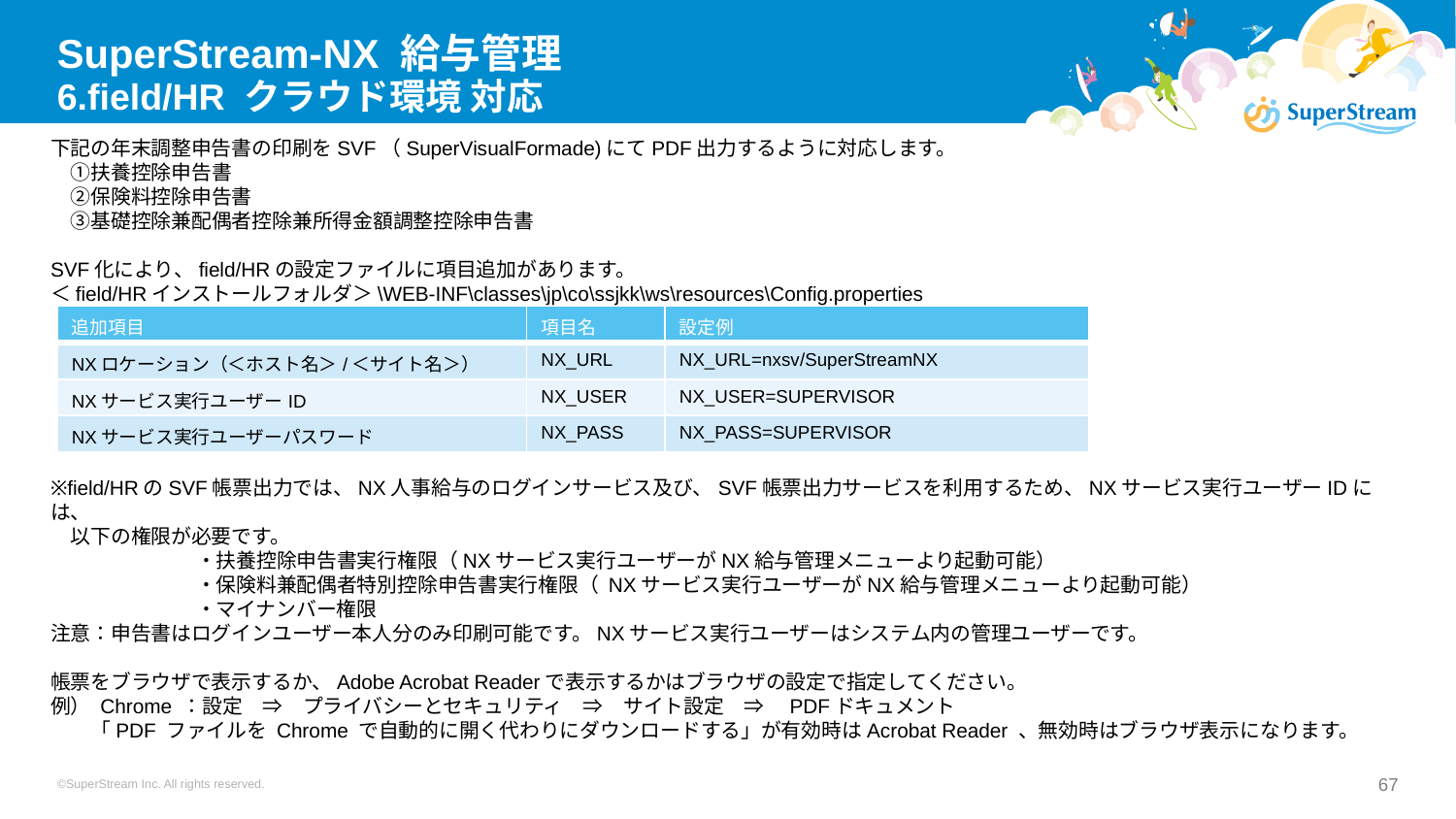

# SuperStream-NX 給与管理 6.field/HR クラウド環境 対応
下記の年末調整申告書の印刷をSVF（SuperVisualFormade)にてPDF出力するように対応します。
　①扶養控除申告書
　②保険料控除申告書
　③基礎控除兼配偶者控除兼所得金額調整控除申告書

SVF化により、field/HRの設定ファイルに項目追加があります。
＜field/HRインストールフォルダ＞\WEB-INF\classes\jp\co\ssjkk\ws\resources\Config.properties

※field/HRのSVF帳票出力では、NX人事給与のログインサービス及び、SVF帳票出力サービスを利用するため、NXサービス実行ユーザーIDには、
　以下の権限が必要です。
	・扶養控除申告書実行権限（NXサービス実行ユーザーがNX給与管理メニューより起動可能）
	・保険料兼配偶者特別控除申告書実行権限（ NXサービス実行ユーザーがNX給与管理メニューより起動可能）
	・マイナンバー権限
注意：申告書はログインユーザー本人分のみ印刷可能です。NXサービス実行ユーザーはシステム内の管理ユーザーです。

帳票をブラウザで表示するか、Adobe Acrobat Readerで表示するかはブラウザの設定で指定してください。
例） Chrome ：設定　⇒　プライバシーとセキュリティ　⇒　サイト設定　⇒　PDFドキュメント
　　「PDF ファイルを Chrome で自動的に開く代わりにダウンロードする」が有効時はAcrobat Reader 、無効時はブラウザ表示になります。
| 追加項目 | 項目名 | 設定例 |
| --- | --- | --- |
| NXロケーション（＜ホスト名＞/＜サイト名＞） | NX\_URL | NX\_URL=nxsv/SuperStreamNX |
| NXサービス実行ユーザーID | NX\_USER | NX\_USER=SUPERVISOR |
| NXサービス実行ユーザーパスワード | NX\_PASS | NX\_PASS=SUPERVISOR |
©SuperStream Inc. All rights reserved.
67